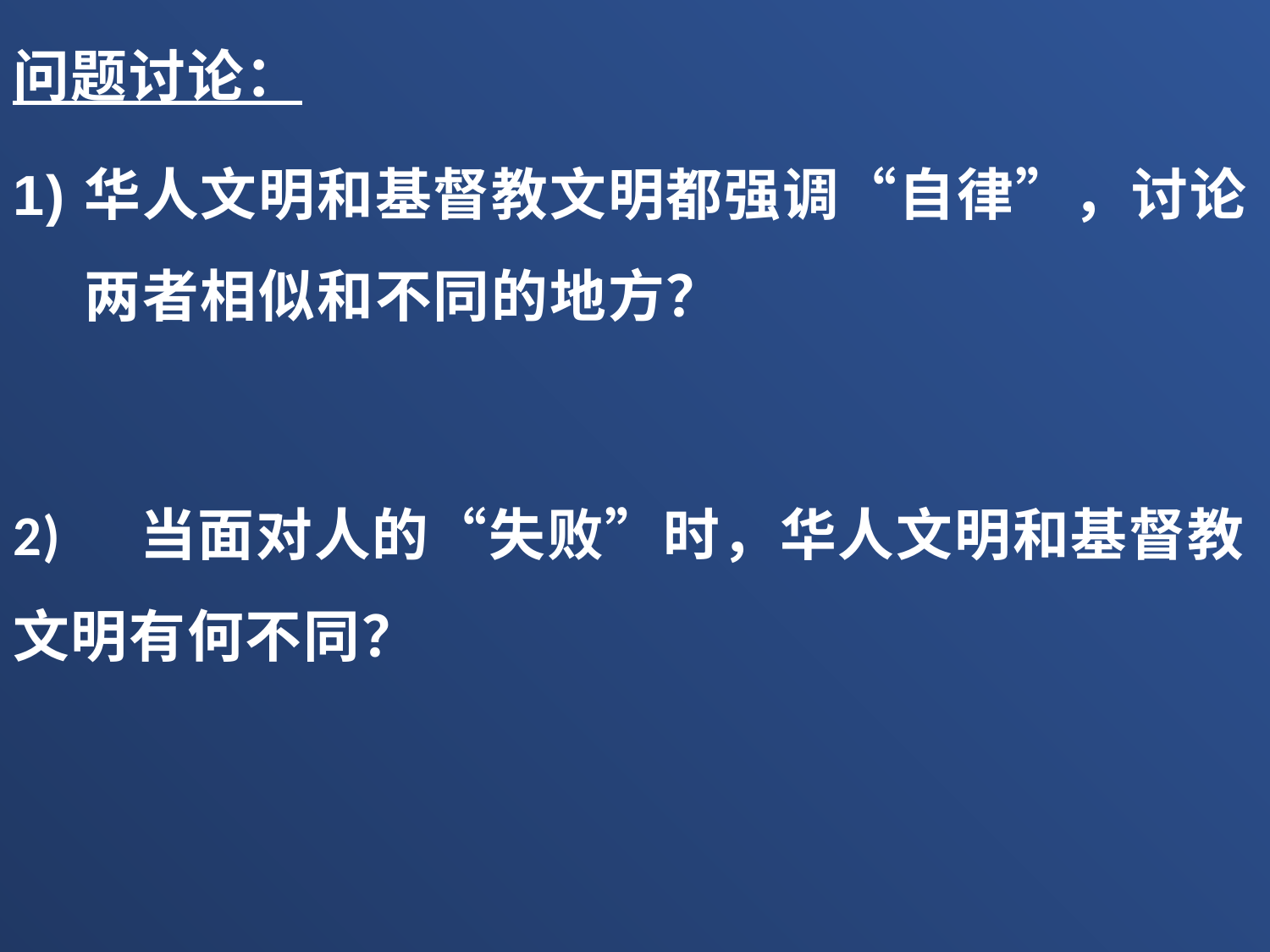

问题讨论：
华人文明和基督教文明都强调“自律”，讨论两者相似和不同的地方？

2)	当面对人的“失败”时，华人文明和基督教文明有何不同？